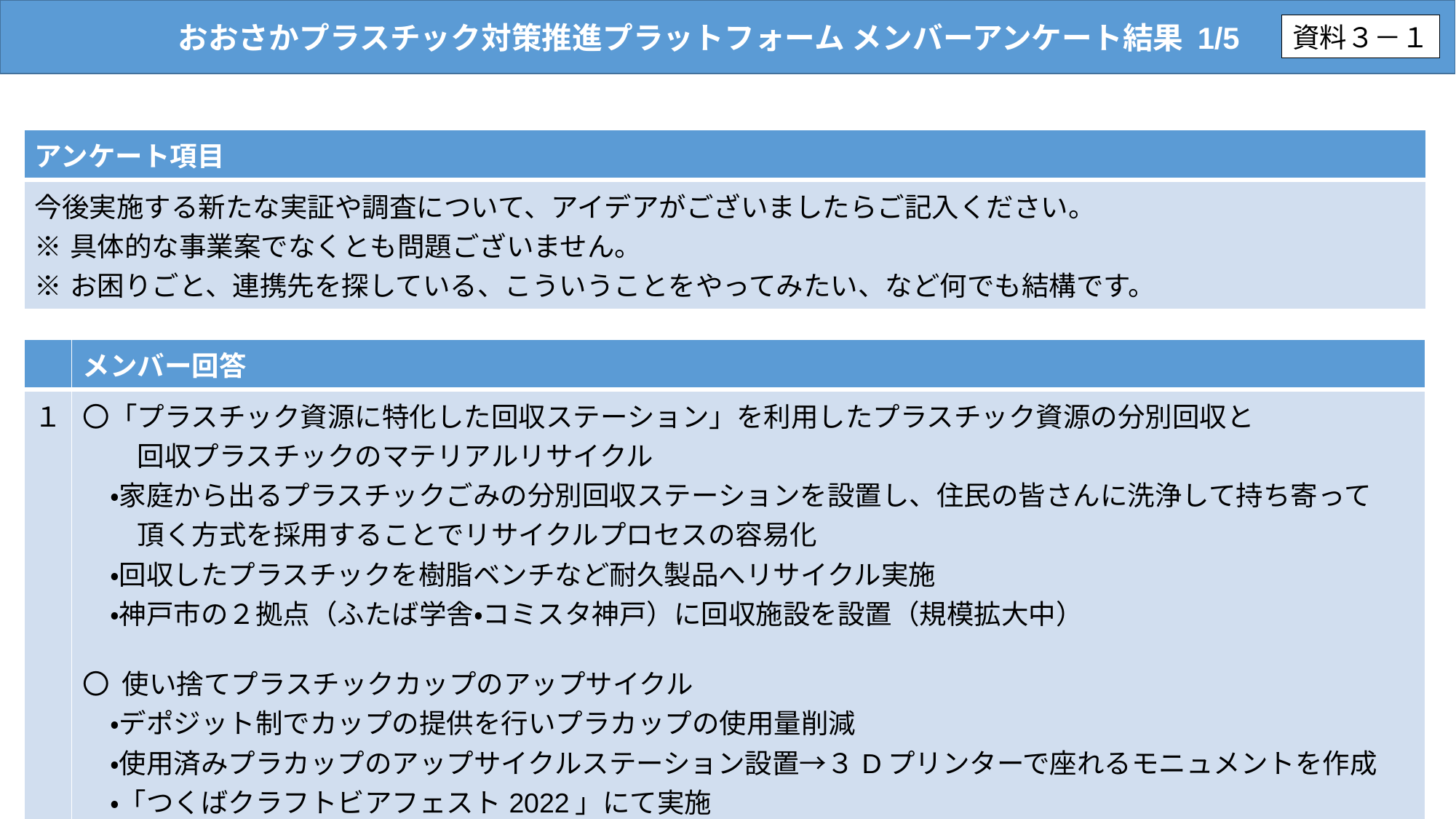

おおさかプラスチック対策推進プラットフォーム メンバーアンケート結果 1/5
資料３－１
| アンケート項目 |
| --- |
| 今後実施する新たな実証や調査について、アイデアがございましたらご記入ください。 ※具体的な事業案でなくとも問題ございません。 ※お困りごと、連携先を探している、こういうことをやってみたい、など何でも結構です。 |
|  | メンバー回答 |
| --- | --- |
| １ | 〇「プラスチック資源に特化した回収ステーション」を利用したプラスチック資源の分別回収と 　　回収プラスチックのマテリアルリサイクル 　・家庭から出るプラスチックごみの分別回収ステーションを設置し、住民の皆さんに洗浄して持ち寄って 　　頂く方式を採用することでリサイクルプロセスの容易化 　・回収したプラスチックを樹脂ベンチなど耐久製品へリサイクル実施 　・神戸市の２拠点（ふたば学舎・コミスタ神戸）に回収施設を設置（規模拡大中） 〇 使い捨てプラスチックカップのアップサイクル 　・デポジット制でカップの提供を行いプラカップの使用量削減 　・使用済みプラカップのアップサイクルステーション設置→３Dプリンターで座れるモニュメントを作成 　・「つくばクラフトビアフェスト2022」にて実施 |